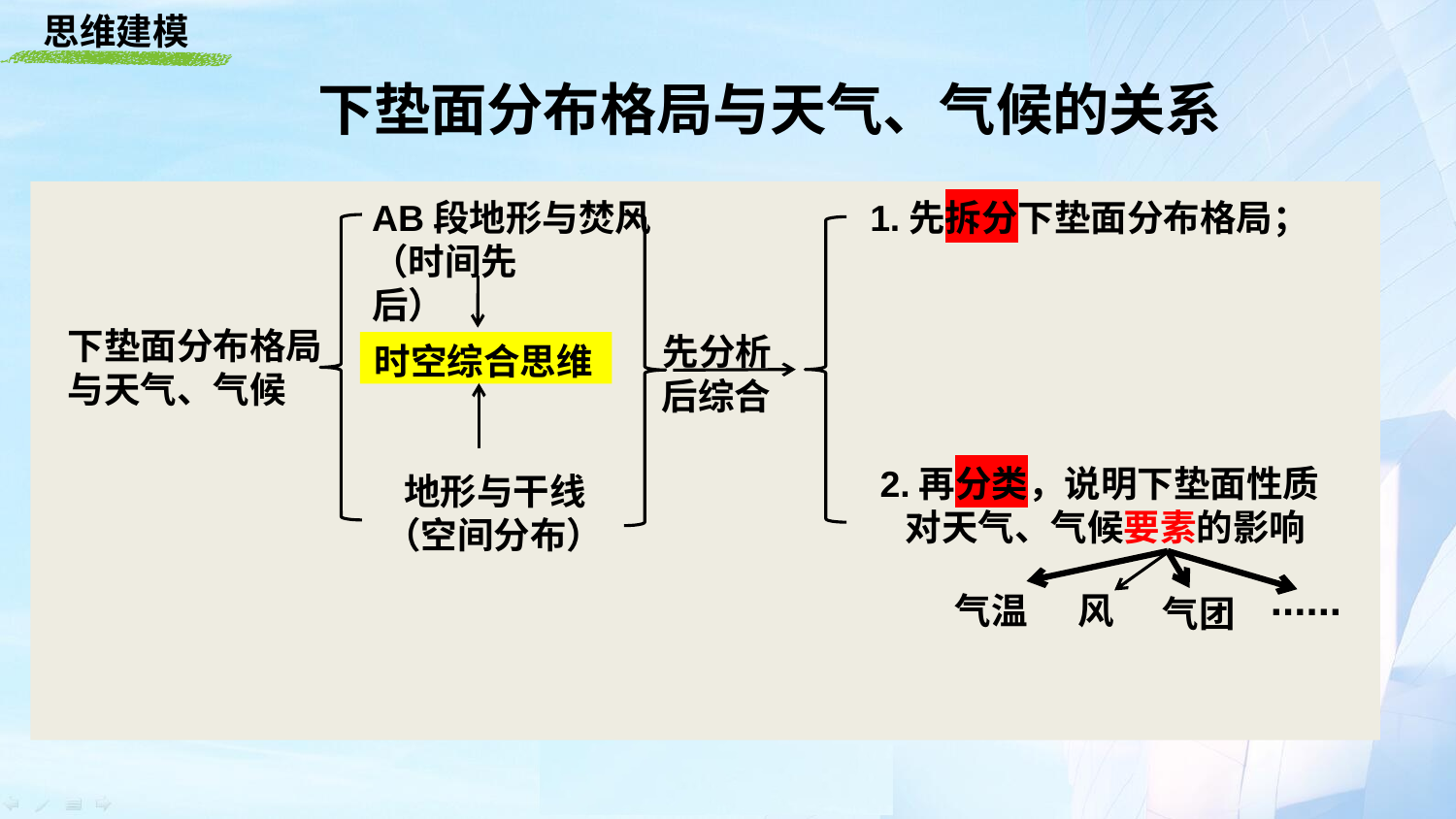

思维建模

下垫面分布格局与天气、气候的关系

AB段地形与焚风
1.先拆分下垫面分布格局；

（时间先后）
下垫面分布格局与天气、气候
先分析
时空综合思维
后综合
2.再分类，说明下垫面性质
  对天气、气候要素的影响
地形与干线
（空间分布）
......
气温
风
气团